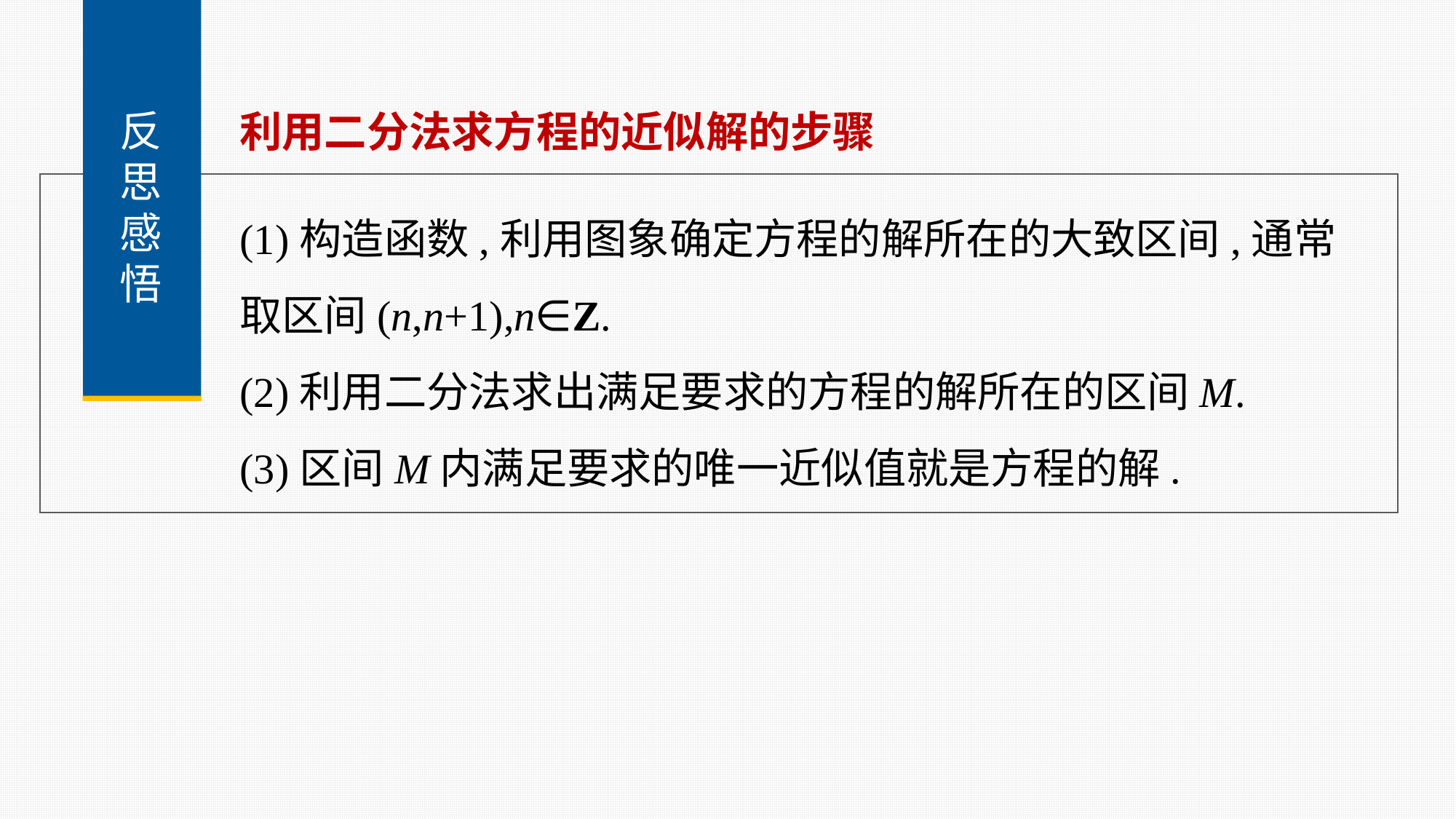

反
思
感
悟

利用二分法求方程的近似解的步骤

(1)构造函数,利用图象确定方程的解所在的大致区间,通常取区间(n,n+1),n∈Z.
(2)利用二分法求出满足要求的方程的解所在的区间M.
(3)区间M内满足要求的唯一近似值就是方程的解.